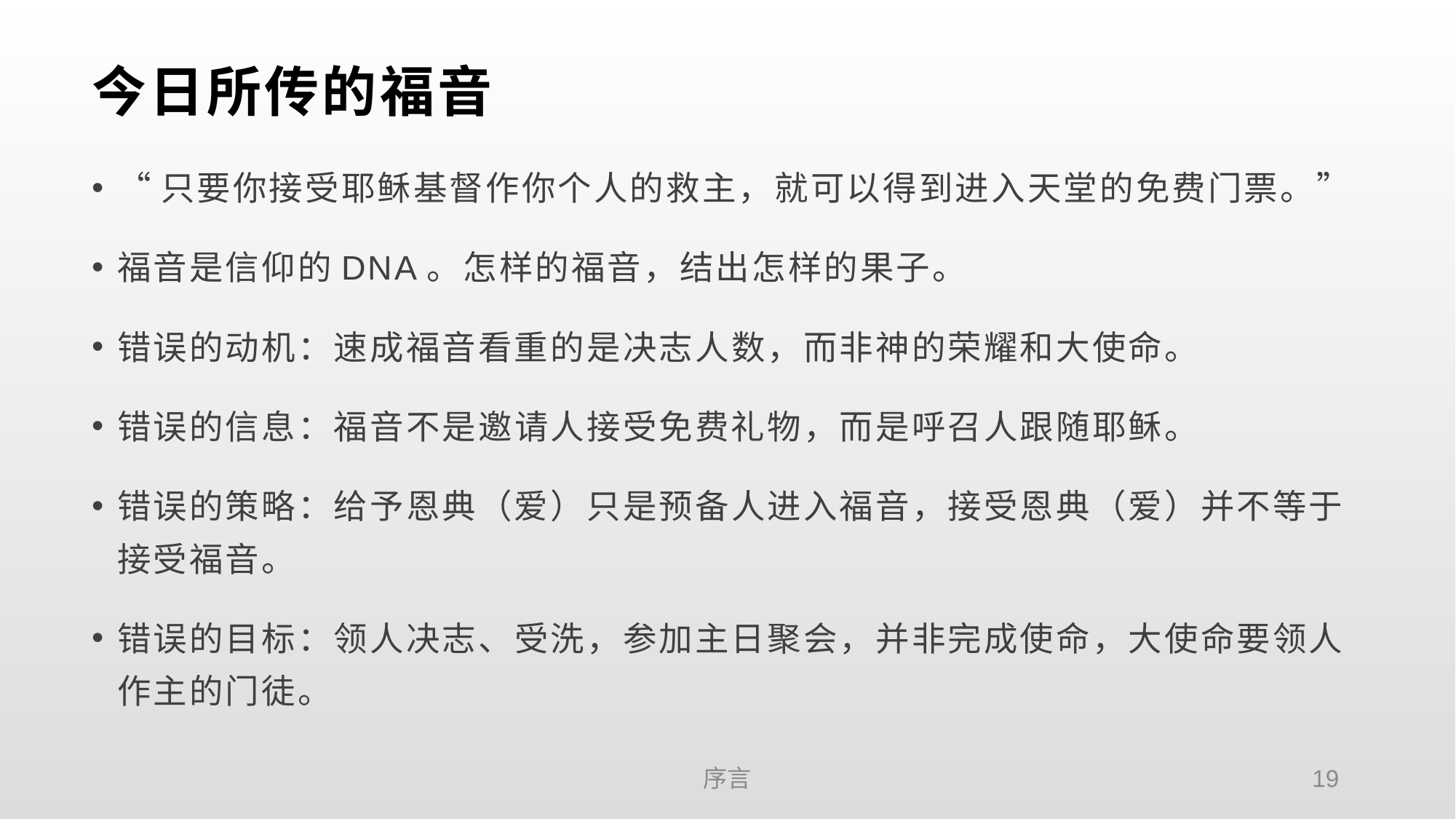

# 今日所传的福音
“只要你接受耶稣基督作你个人的救主，就可以得到进入天堂的免费门票。”
福音是信仰的DNA。怎样的福音，结出怎样的果子。
错误的动机：速成福音看重的是决志人数，而非神的荣耀和大使命。
错误的信息：福音不是邀请人接受免费礼物，而是呼召人跟随耶稣。
错误的策略：给予恩典（爱）只是预备人进入福音，接受恩典（爱）并不等于接受福音。
错误的目标：领人决志、受洗，参加主日聚会，并非完成使命，大使命要领人作主的门徒。
序言
19